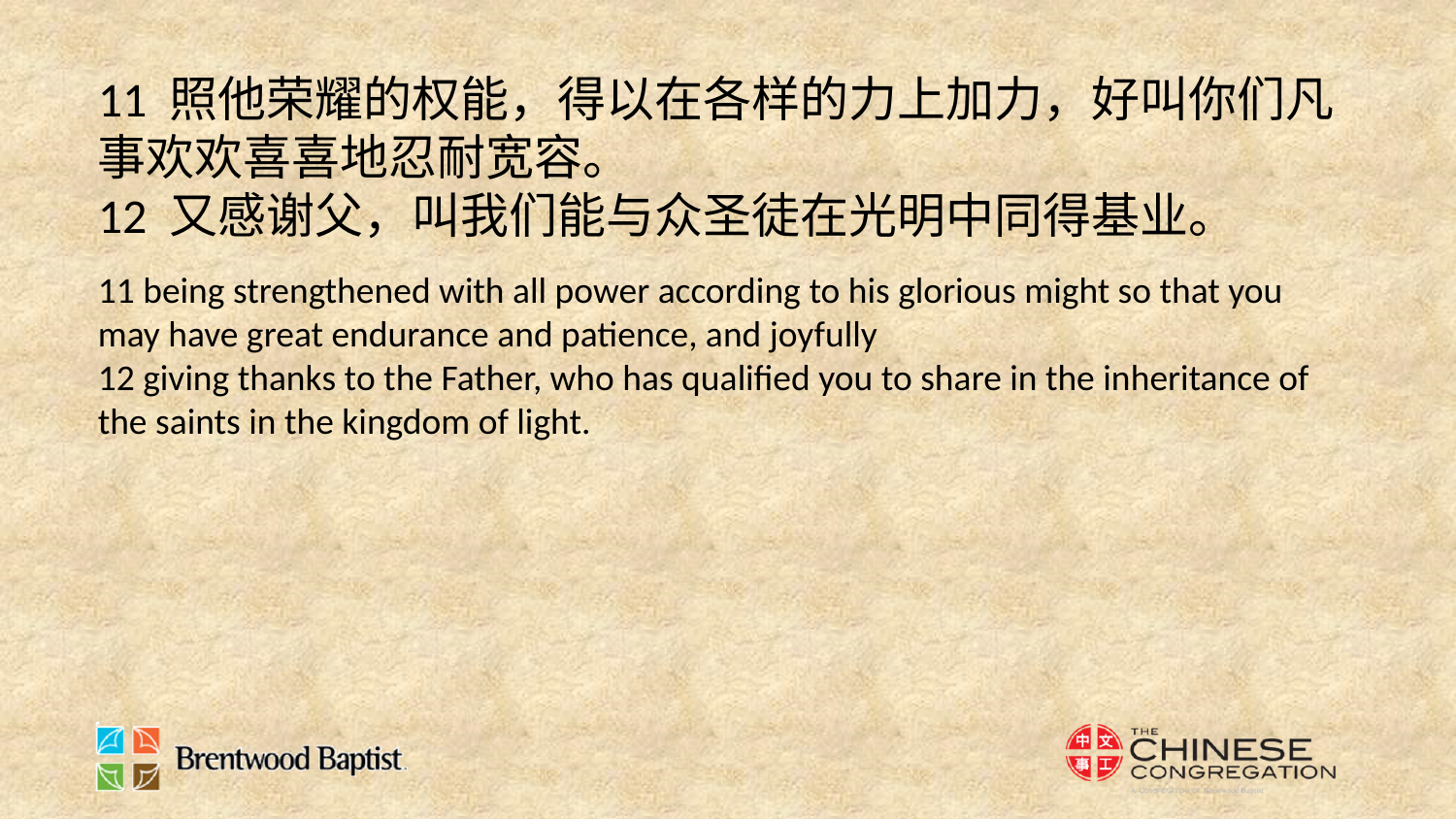

11 照他荣耀的权能，得以在各样的力上加力，好叫你们凡事欢欢喜喜地忍耐宽容。
12 又感谢父，叫我们能与众圣徒在光明中同得基业。

11 being strengthened with all power according to his glorious might so that you may have great endurance and patience, and joyfully
12 giving thanks to the Father, who has qualified you to share in the inheritance of the saints in the kingdom of light.